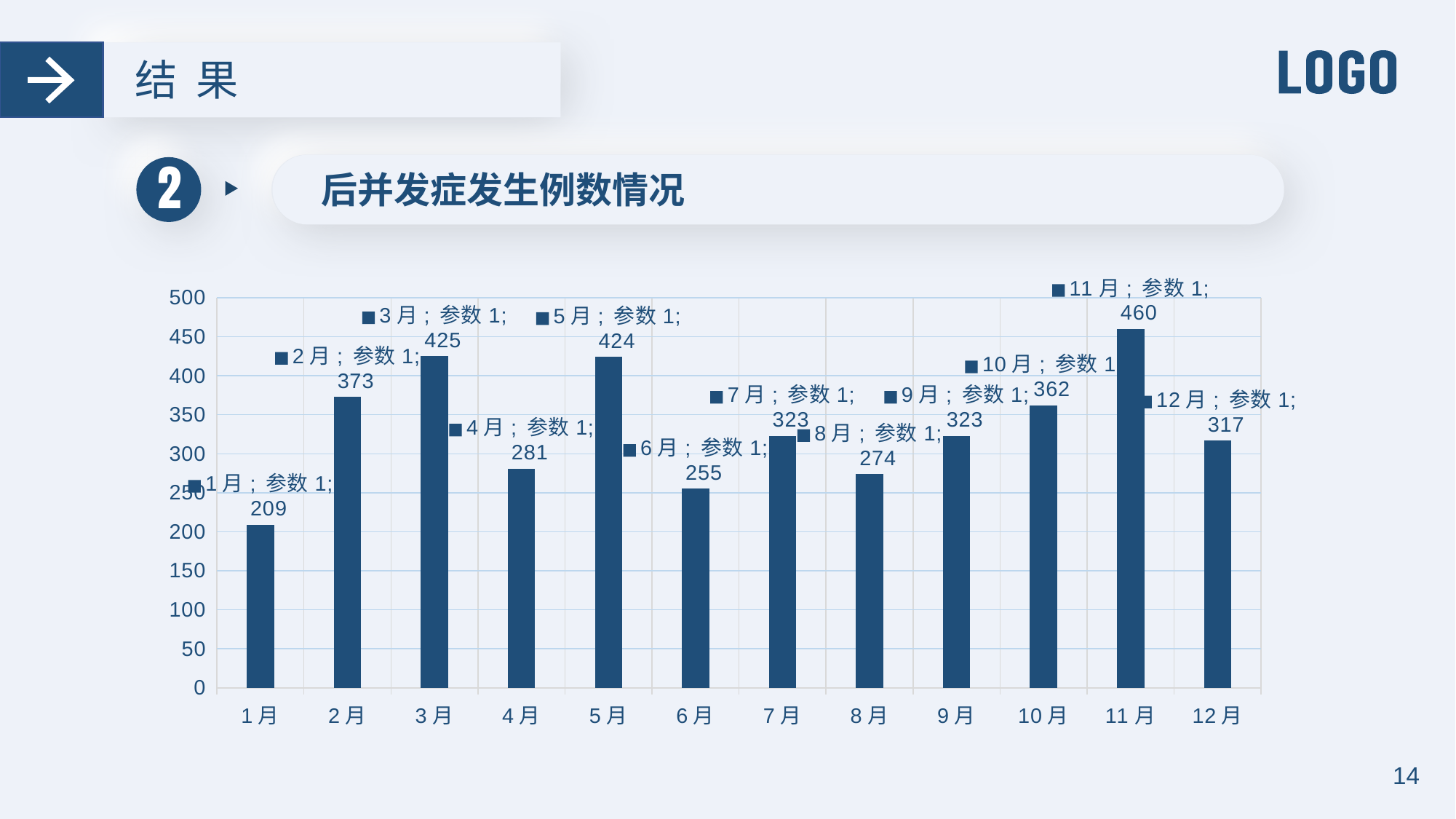

结  果

2

后并发症发生例数情况

### Chart

| Category | 参数1 |
|---|---|
| 1月 | 209.0 |
| 2月 | 373.0 |
| 3月 | 425.0 |
| 4月 | 281.0 |
| 5月 | 424.0 |
| 6月 | 255.0 |
| 7月 | 323.0 |
| 8月 | 274.0 |
| 9月 | 323.0 |
| 10月 | 362.0 |
| 11月 | 460.0 |
| 12月 | 317.0 |